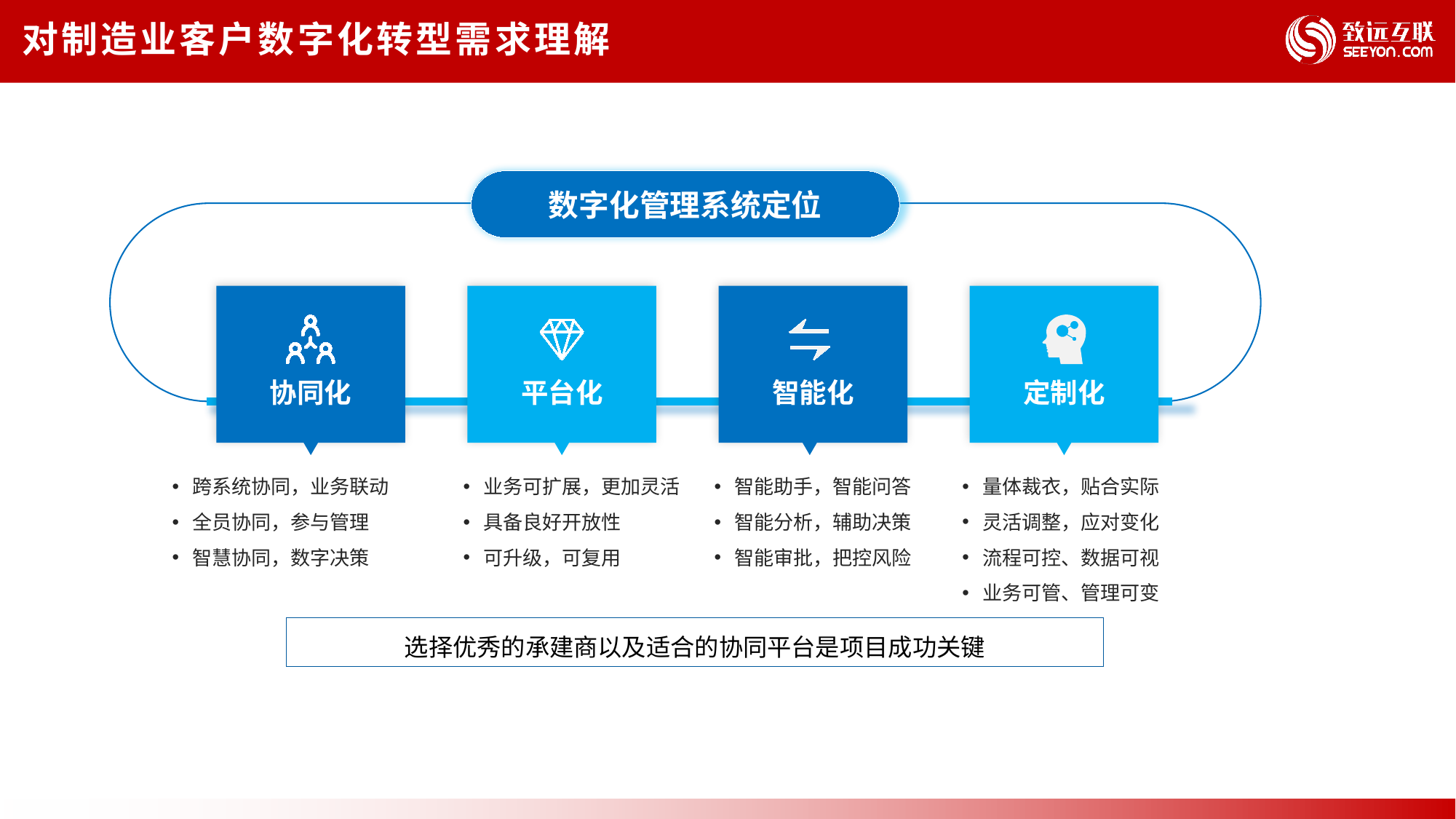

对制造业客户数字化转型需求理解
数字化管理系统定位

协同化

平台化

智能化

定制化

跨系统协同，业务联动
全员协同，参与管理
智慧协同，数字决策
智能助手，智能问答
智能分析，辅助决策
智能审批，把控风险
业务可扩展，更加灵活
具备良好开放性
可升级，可复用
量体裁衣，贴合实际
灵活调整，应对变化
流程可控、数据可视
业务可管、管理可变
选择优秀的承建商以及适合的协同平台是项目成功关键